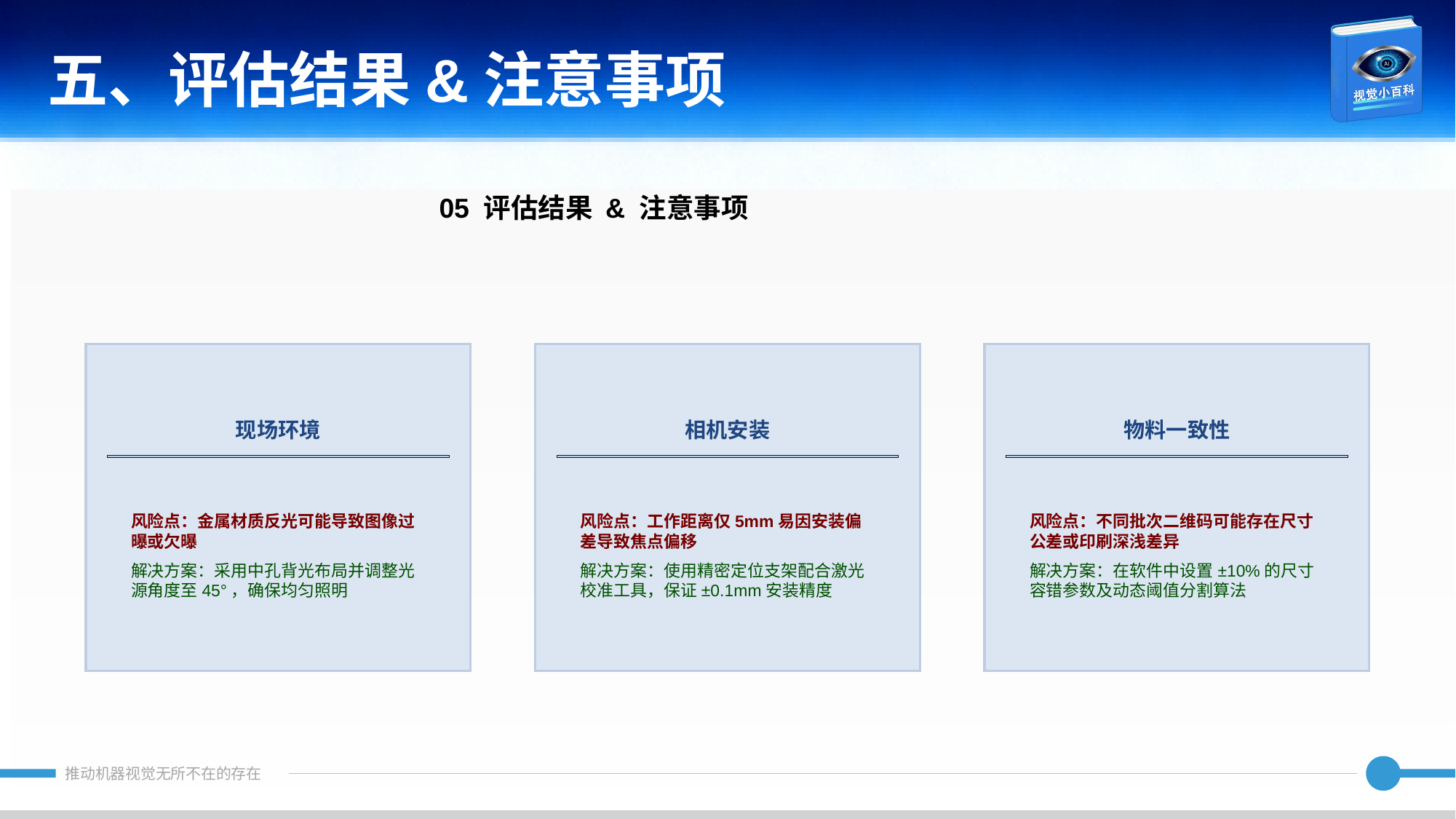

五、评估结果&注意事项

05 评估结果 & 注意事项

现场环境

相机安装

物料一致性

风险点：金属材质反光可能导致图像过曝或欠曝
解决方案：采用中孔背光布局并调整光源角度至45°，确保均匀照明

风险点：工作距离仅5mm易因安装偏差导致焦点偏移
解决方案：使用精密定位支架配合激光校准工具，保证±0.1mm安装精度

风险点：不同批次二维码可能存在尺寸公差或印刷深浅差异
解决方案：在软件中设置±10%的尺寸容错参数及动态阈值分割算法
10